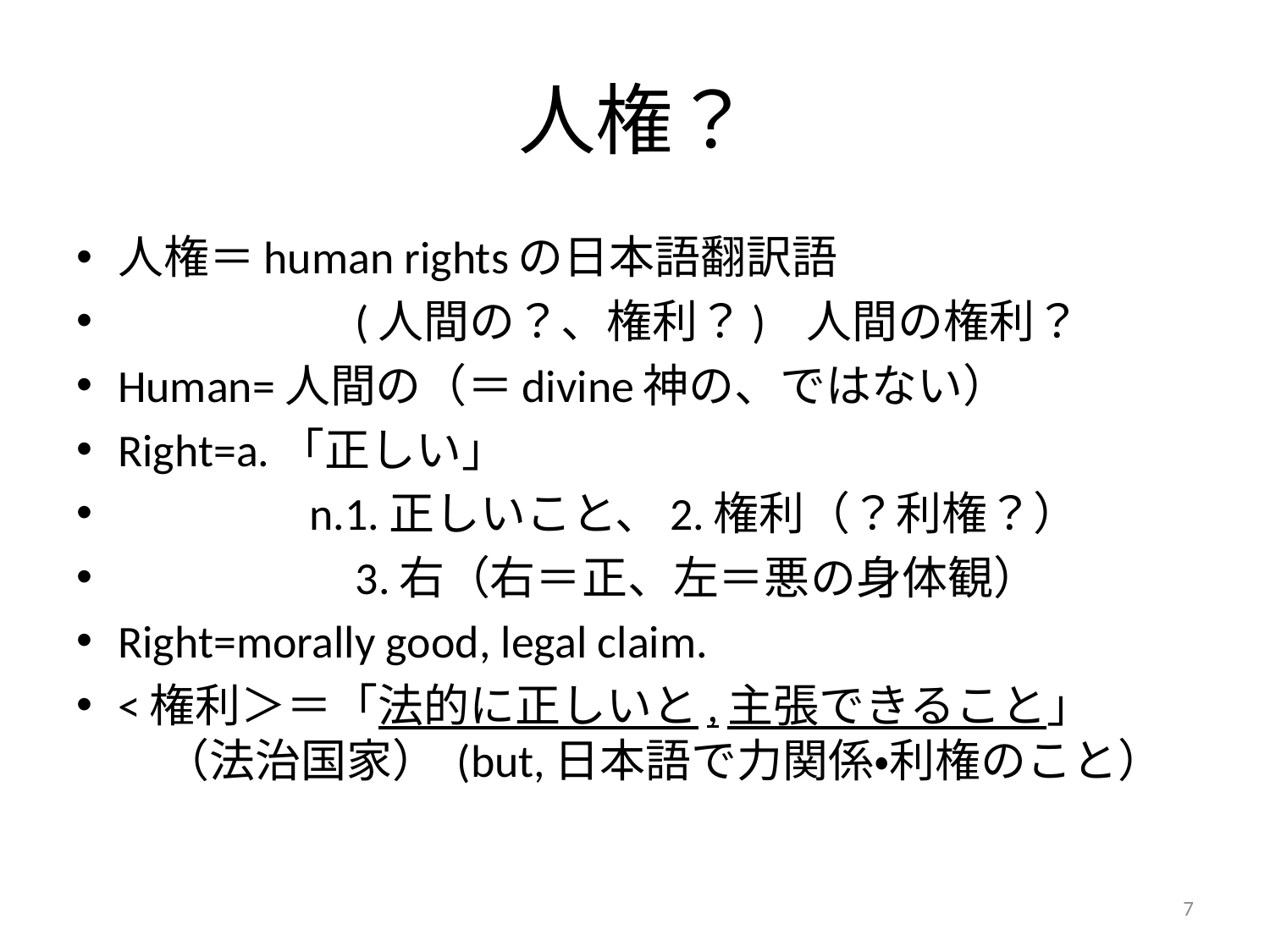

# 人権？
人権＝human rightsの日本語翻訳語
　　　　　(人間の？、権利？)   人間の権利？
Human=人間の（＝divine神の、ではない）
Right=a.「正しい」
　　　　n.1.正しいこと、2.権利（？利権？）
　　　　　3.右（右＝正、左＝悪の身体観）
Right=morally good, legal claim.
<権利＞＝「法的に正しいと,主張できること」　　　（法治国家） (but,日本語で力関係・利権のこと）
7